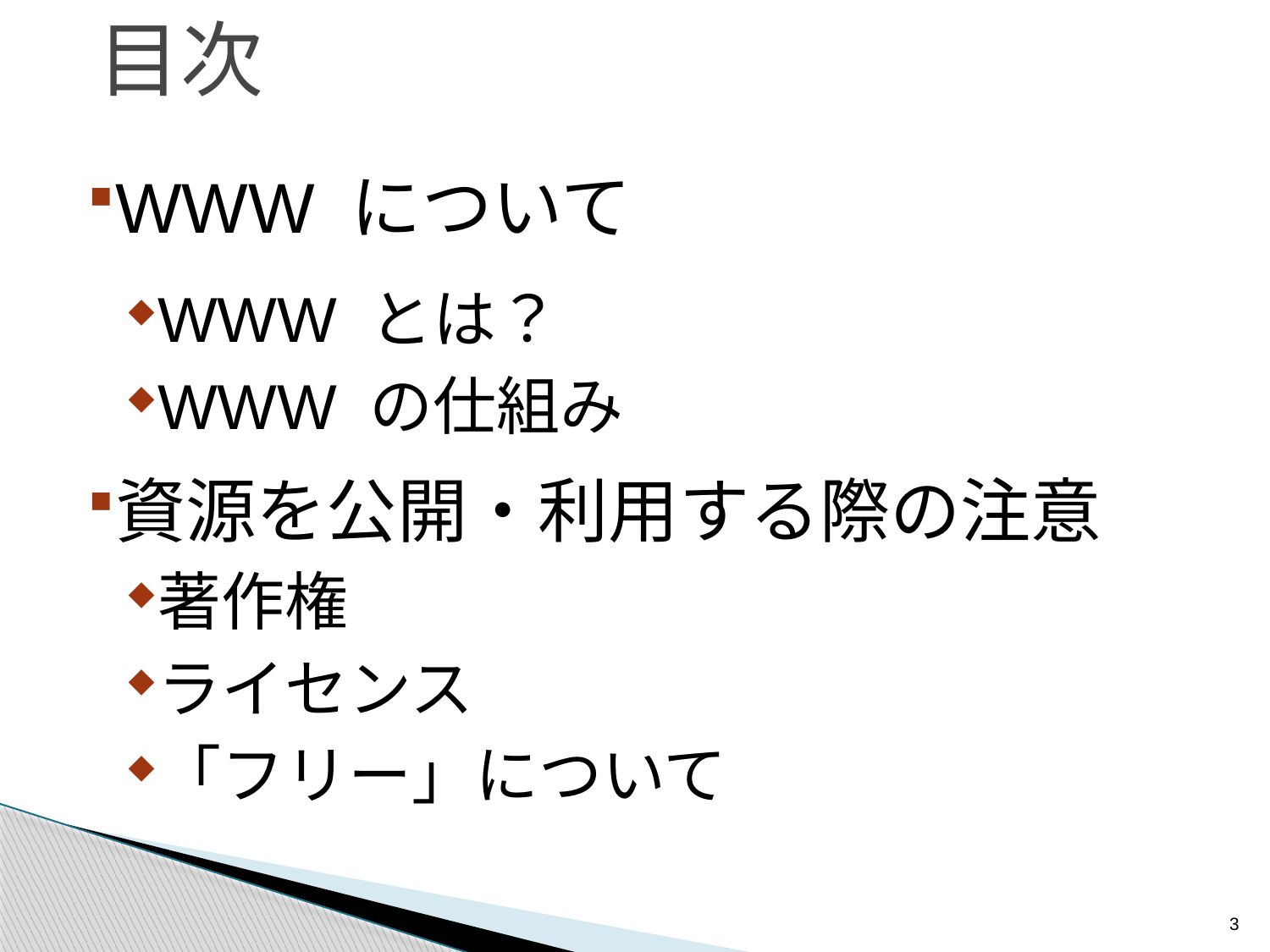

# 目次
WWW について
WWW とは？
WWW の仕組み
資源を公開・利用する際の注意
著作権
ライセンス
「フリー」について
3